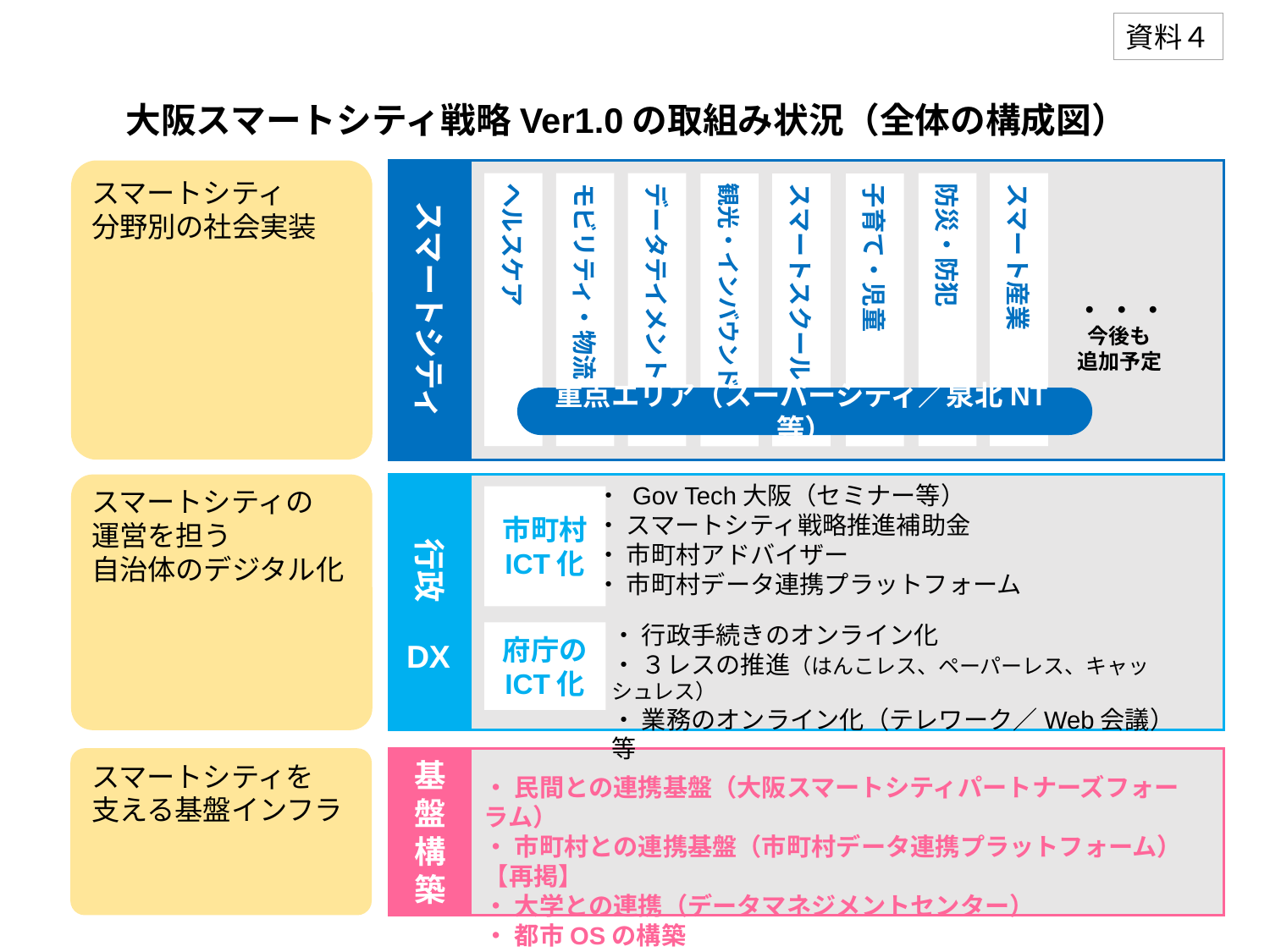

資料４
大阪スマートシティ戦略Ver1.0の取組み状況（全体の構成図）

スマートシティ
スマートシティ
分野別の社会実装
スマート産業
ヘルスケア
モビリティ・物流
データテイメント
防災・防犯
観光・インバウンド
スマートスクール
子育て・児童
・・・
今後も
追加予定
重点エリア（スーパーシティ／泉北NT等）
・ Gov Tech大阪（セミナー等）
・ スマートシティ戦略推進補助金
・ 市町村アドバイザー
・ 市町村データ連携プラットフォーム

行政

スマートシティの
運営を担う
自治体のデジタル化
市町村
ICT化
・ 行政手続きのオンライン化
・ ３レスの推進（はんこレス、ペーパーレス、キャッシュレス）
・ 業務のオンライン化（テレワーク／Web会議）等
府庁の
ICT化
DX

基盤構築

スマートシティを
支える基盤インフラ
・ 民間との連携基盤（大阪スマートシティパートナーズフォーラム）
・ 市町村との連携基盤（市町村データ連携プラットフォーム）【再掲】
・ 大学との連携（データマネジメントセンター）
・ 都市OSの構築